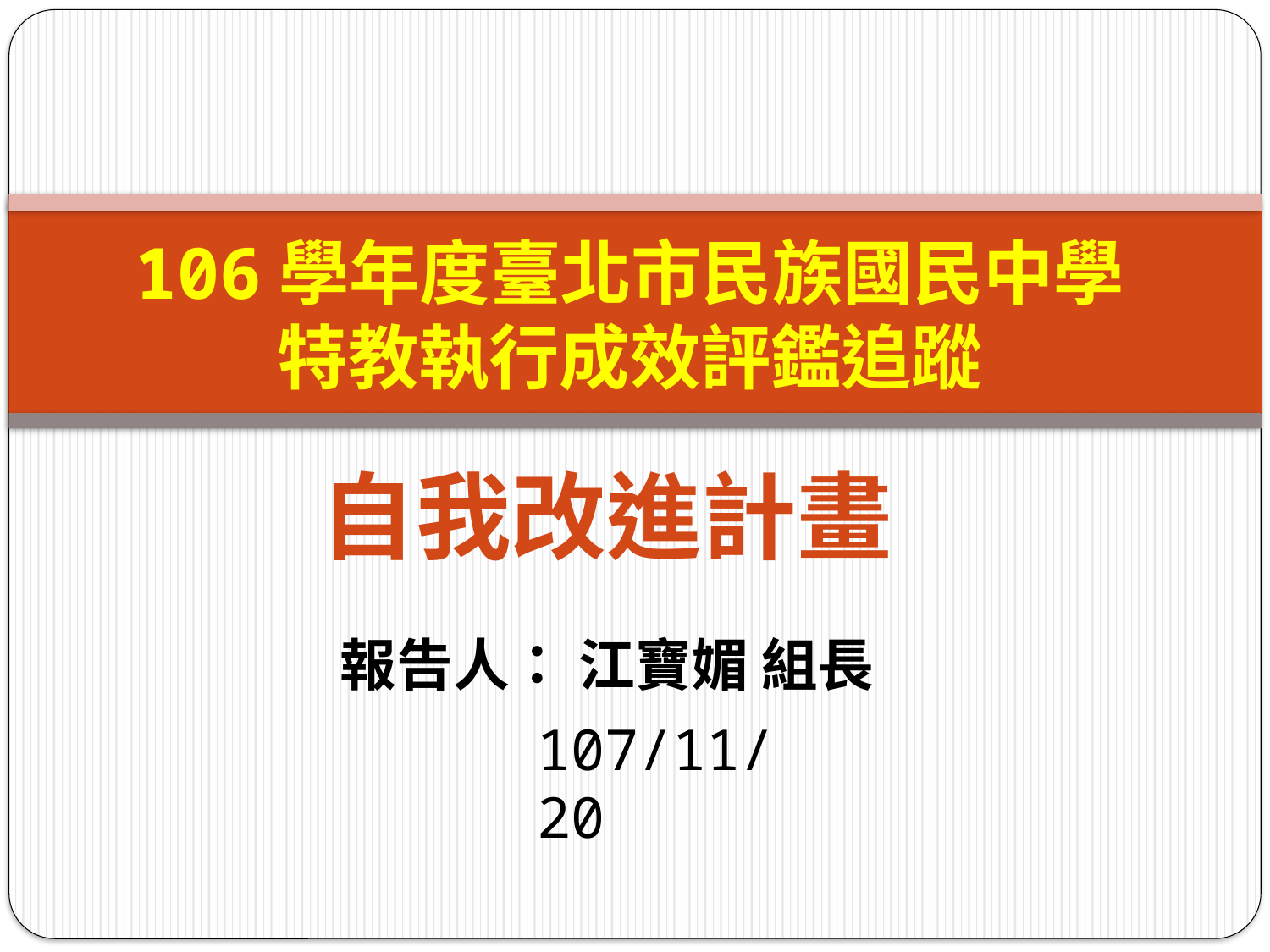

106學年度臺北市民族國民中學
特教執行成效評鑑追蹤
自我改進計畫
報告人： 江寶媚 組長
107/11/20